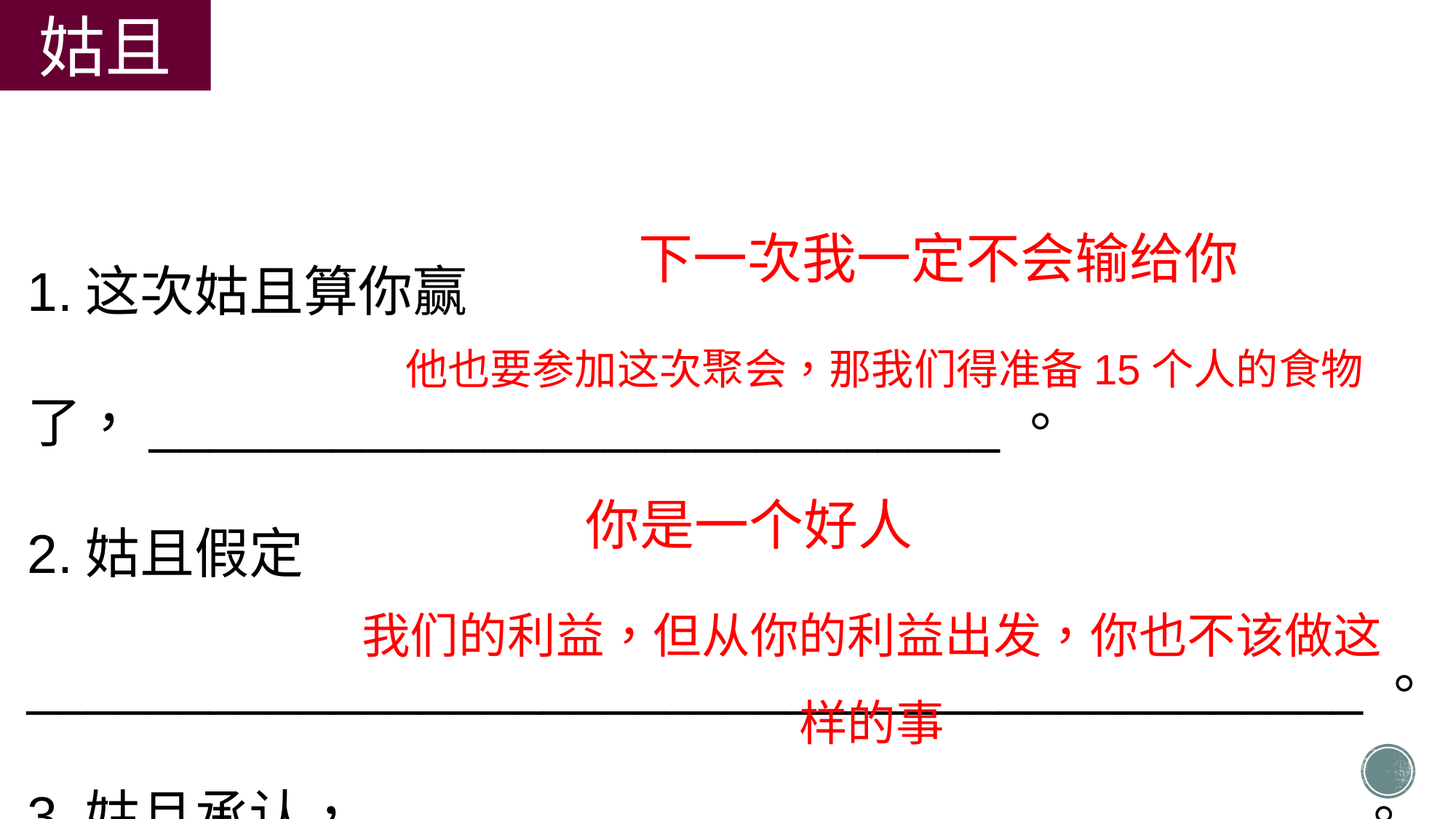

姑且
1.这次姑且算你赢了，____________________________。
2.姑且假定____________________________________________。
3.姑且承认，________________________________。
4.姑且不谈，____________________________________________。
下一次我一定不会输给你
他也要参加这次聚会，那我们得准备15个人的食物
你是一个好人
我们的利益，但从你的利益出发，你也不该做这样的事